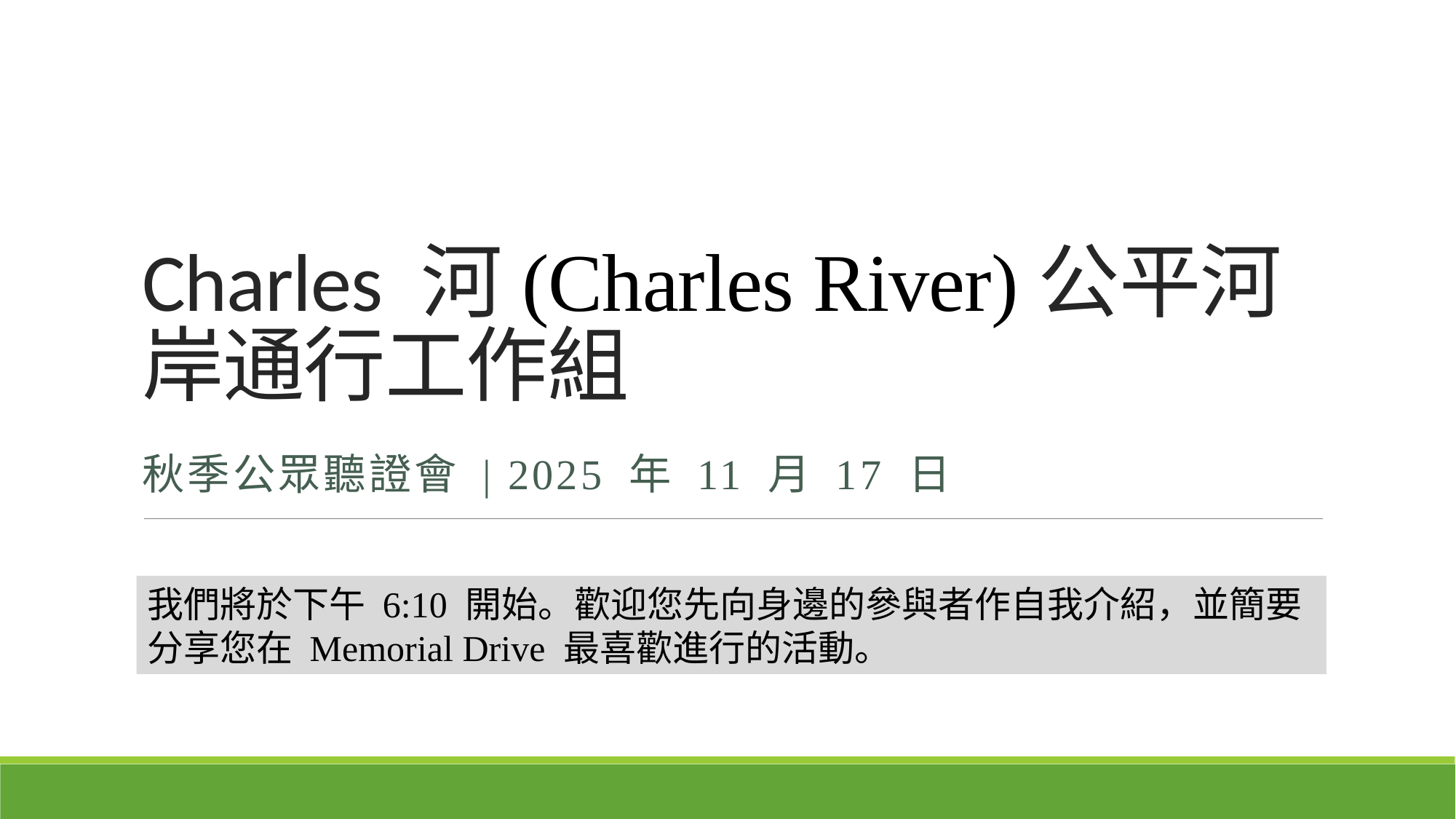

# Charles 河(Charles River)公平河岸通行工作組

秋季公眾聽證會 | 2025 年 11 月 17 日
我們將於下午 6:10 開始。歡迎您先向身邊的參與者作自我介紹，並簡要分享您在 Memorial Drive 最喜歡進行的活動。